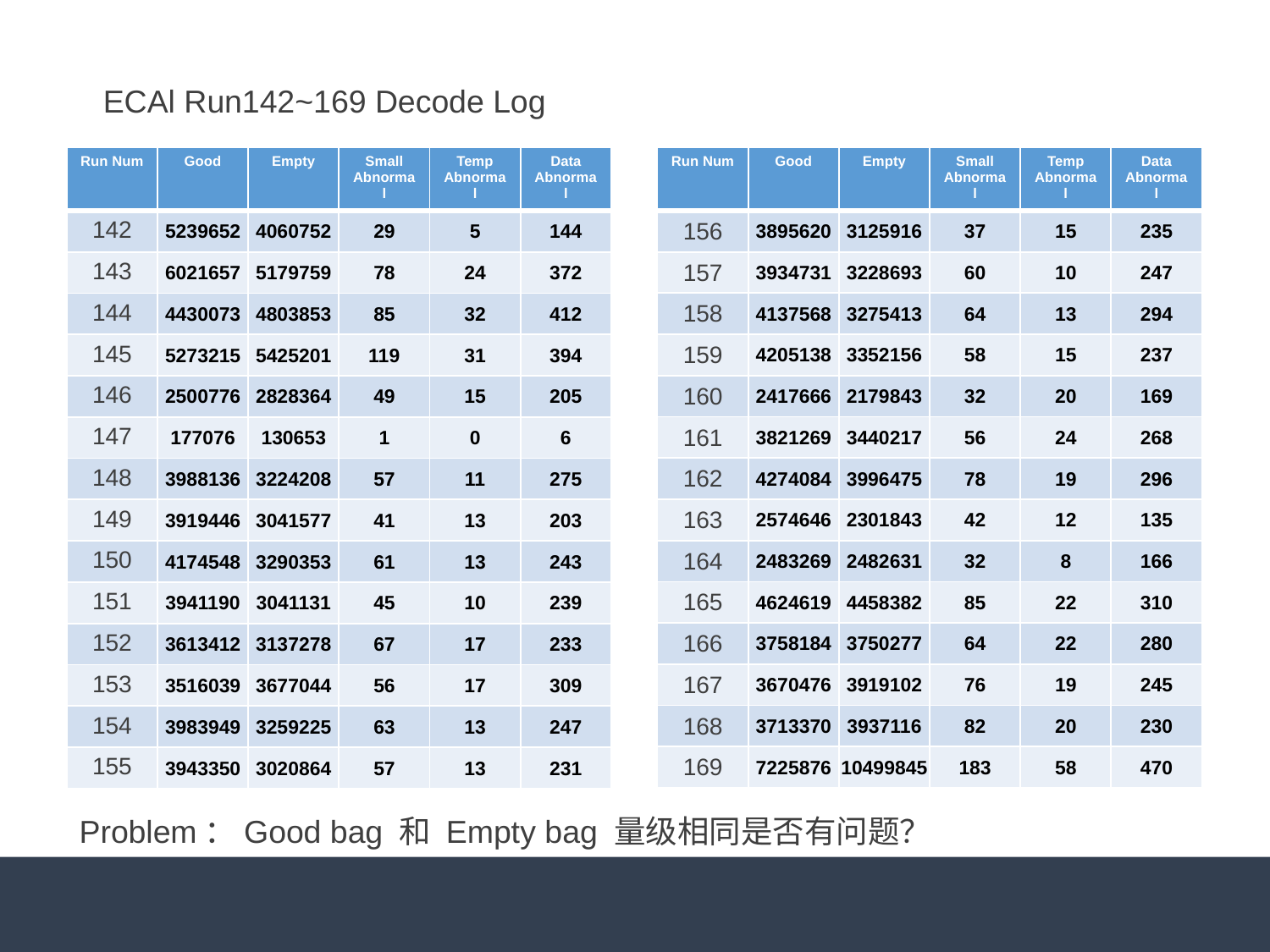

ECAl Run142~169 Decode Log

| Run Num | Good | Empty | Small Abnormal | Temp Abnormal | Data Abnormal |
| --- | --- | --- | --- | --- | --- |
| 142 | 5239652 | 4060752 | 29 | 5 | 144 |
| 143 | 6021657 | 5179759 | 78 | 24 | 372 |
| 144 | 4430073 | 4803853 | 85 | 32 | 412 |
| 145 | 5273215 | 5425201 | 119 | 31 | 394 |
| 146 | 2500776 | 2828364 | 49 | 15 | 205 |
| 147 | 177076 | 130653 | 1 | 0 | 6 |
| 148 | 3988136 | 3224208 | 57 | 11 | 275 |
| 149 | 3919446 | 3041577 | 41 | 13 | 203 |
| 150 | 4174548 | 3290353 | 61 | 13 | 243 |
| 151 | 3941190 | 3041131 | 45 | 10 | 239 |
| 152 | 3613412 | 3137278 | 67 | 17 | 233 |
| 153 | 3516039 | 3677044 | 56 | 17 | 309 |
| 154 | 3983949 | 3259225 | 63 | 13 | 247 |
| 155 | 3943350 | 3020864 | 57 | 13 | 231 |
| Run Num | Good | Empty | Small Abnormal | Temp Abnormal | Data Abnormal |
| --- | --- | --- | --- | --- | --- |
| 156 | 3895620 | 3125916 | 37 | 15 | 235 |
| 157 | 3934731 | 3228693 | 60 | 10 | 247 |
| 158 | 4137568 | 3275413 | 64 | 13 | 294 |
| 159 | 4205138 | 3352156 | 58 | 15 | 237 |
| 160 | 2417666 | 2179843 | 32 | 20 | 169 |
| 161 | 3821269 | 3440217 | 56 | 24 | 268 |
| 162 | 4274084 | 3996475 | 78 | 19 | 296 |
| 163 | 2574646 | 2301843 | 42 | 12 | 135 |
| 164 | 2483269 | 2482631 | 32 | 8 | 166 |
| 165 | 4624619 | 4458382 | 85 | 22 | 310 |
| 166 | 3758184 | 3750277 | 64 | 22 | 280 |
| 167 | 3670476 | 3919102 | 76 | 19 | 245 |
| 168 | 3713370 | 3937116 | 82 | 20 | 230 |
| 169 | 7225876 | 10499845 | 183 | 58 | 470 |
Problem：Good bag 和 Empty bag 量级相同是否有问题？
#
3